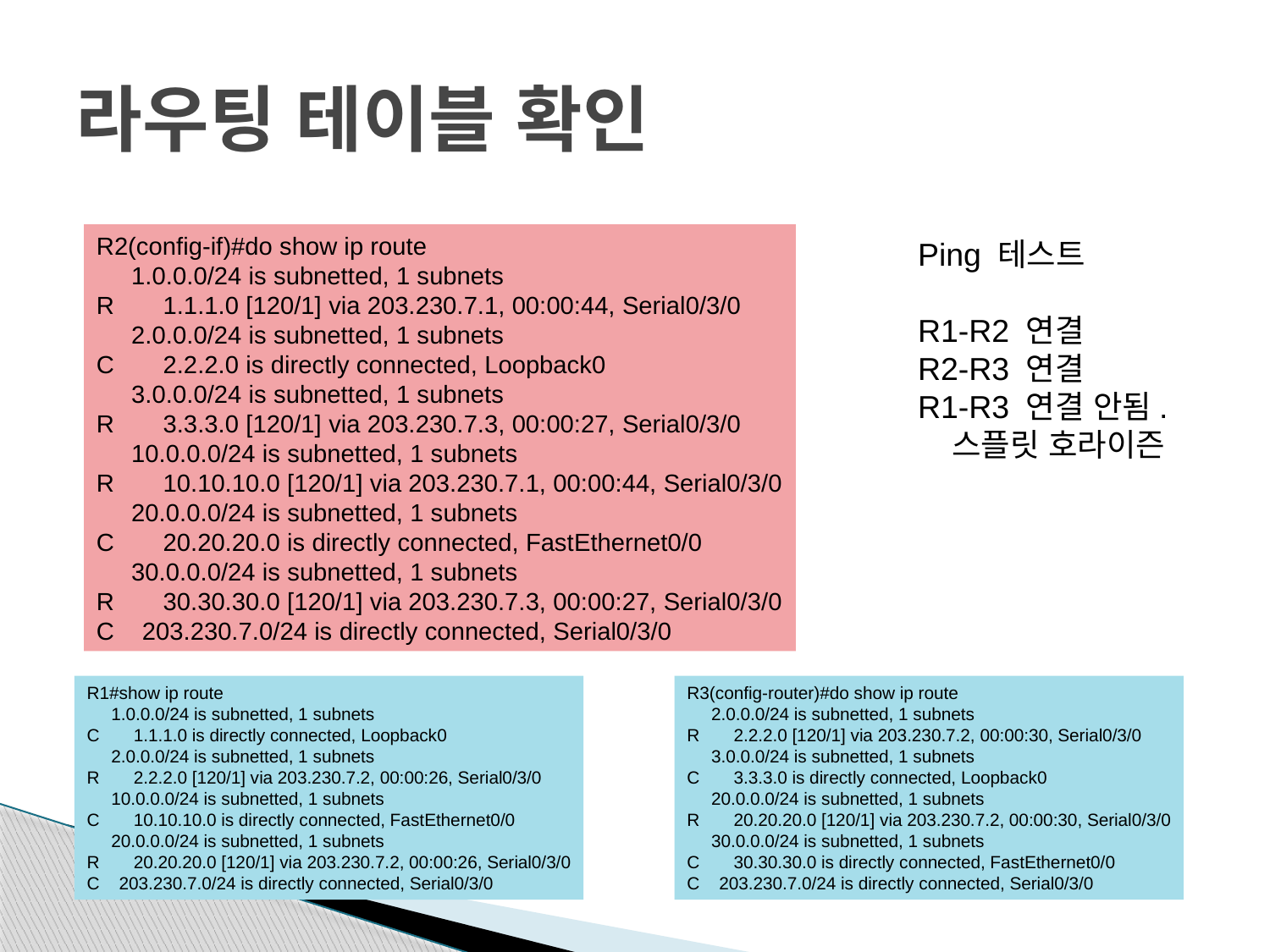

# 라우팅 테이블 확인
R2(config-if)#do show ip route
     1.0.0.0/24 is subnetted, 1 subnets
R       1.1.1.0 [120/1] via 203.230.7.1, 00:00:44, Serial0/3/0
     2.0.0.0/24 is subnetted, 1 subnets
C       2.2.2.0 is directly connected, Loopback0
     3.0.0.0/24 is subnetted, 1 subnets
R       3.3.3.0 [120/1] via 203.230.7.3, 00:00:27, Serial0/3/0
     10.0.0.0/24 is subnetted, 1 subnets
R       10.10.10.0 [120/1] via 203.230.7.1, 00:00:44, Serial0/3/0
     20.0.0.0/24 is subnetted, 1 subnets
C       20.20.20.0 is directly connected, FastEthernet0/0
     30.0.0.0/24 is subnetted, 1 subnets
R       30.30.30.0 [120/1] via 203.230.7.3, 00:00:27, Serial0/3/0
C    203.230.7.0/24 is directly connected, Serial0/3/0
Ping 테스트

R1-R2 연결
R2-R3 연결
R1-R3 연결 안됨.
   스플릿 호라이즌
R1#show ip route
     1.0.0.0/24 is subnetted, 1 subnets
C       1.1.1.0 is directly connected, Loopback0
     2.0.0.0/24 is subnetted, 1 subnets
R       2.2.2.0 [120/1] via 203.230.7.2, 00:00:26, Serial0/3/0
     10.0.0.0/24 is subnetted, 1 subnets
C       10.10.10.0 is directly connected, FastEthernet0/0
     20.0.0.0/24 is subnetted, 1 subnets
R       20.20.20.0 [120/1] via 203.230.7.2, 00:00:26, Serial0/3/0
C    203.230.7.0/24 is directly connected, Serial0/3/0
R3(config-router)#do show ip route
     2.0.0.0/24 is subnetted, 1 subnets
R       2.2.2.0 [120/1] via 203.230.7.2, 00:00:30, Serial0/3/0
     3.0.0.0/24 is subnetted, 1 subnets
C       3.3.3.0 is directly connected, Loopback0
     20.0.0.0/24 is subnetted, 1 subnets
R       20.20.20.0 [120/1] via 203.230.7.2, 00:00:30, Serial0/3/0
     30.0.0.0/24 is subnetted, 1 subnets
C       30.30.30.0 is directly connected, FastEthernet0/0
C    203.230.7.0/24 is directly connected, Serial0/3/0